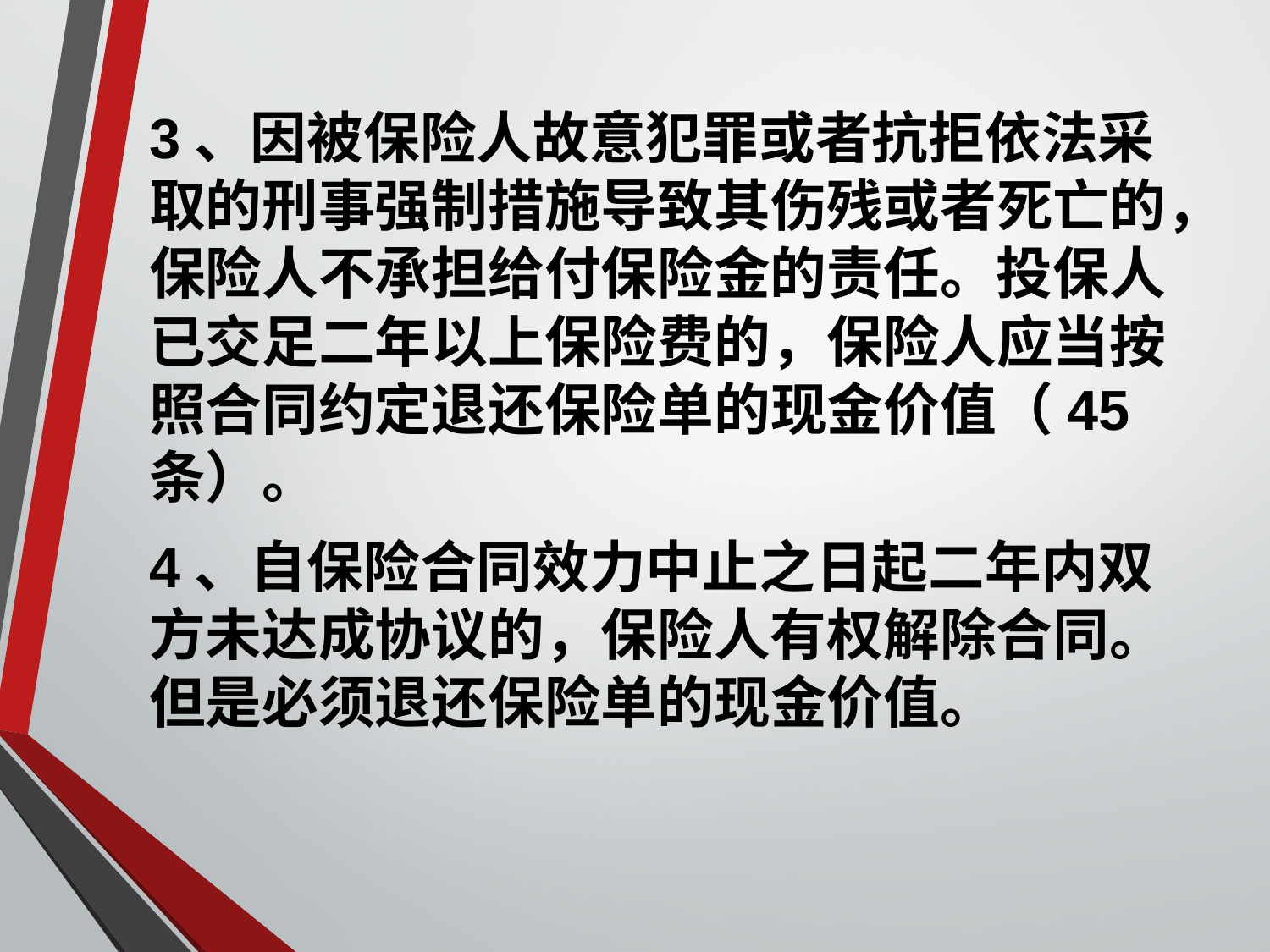

3、因被保险人故意犯罪或者抗拒依法采取的刑事强制措施导致其伤残或者死亡的，保险人不承担给付保险金的责任。投保人已交足二年以上保险费的，保险人应当按照合同约定退还保险单的现金价值（45条）。
4、自保险合同效力中止之日起二年内双方未达成协议的，保险人有权解除合同。但是必须退还保险单的现金价值。